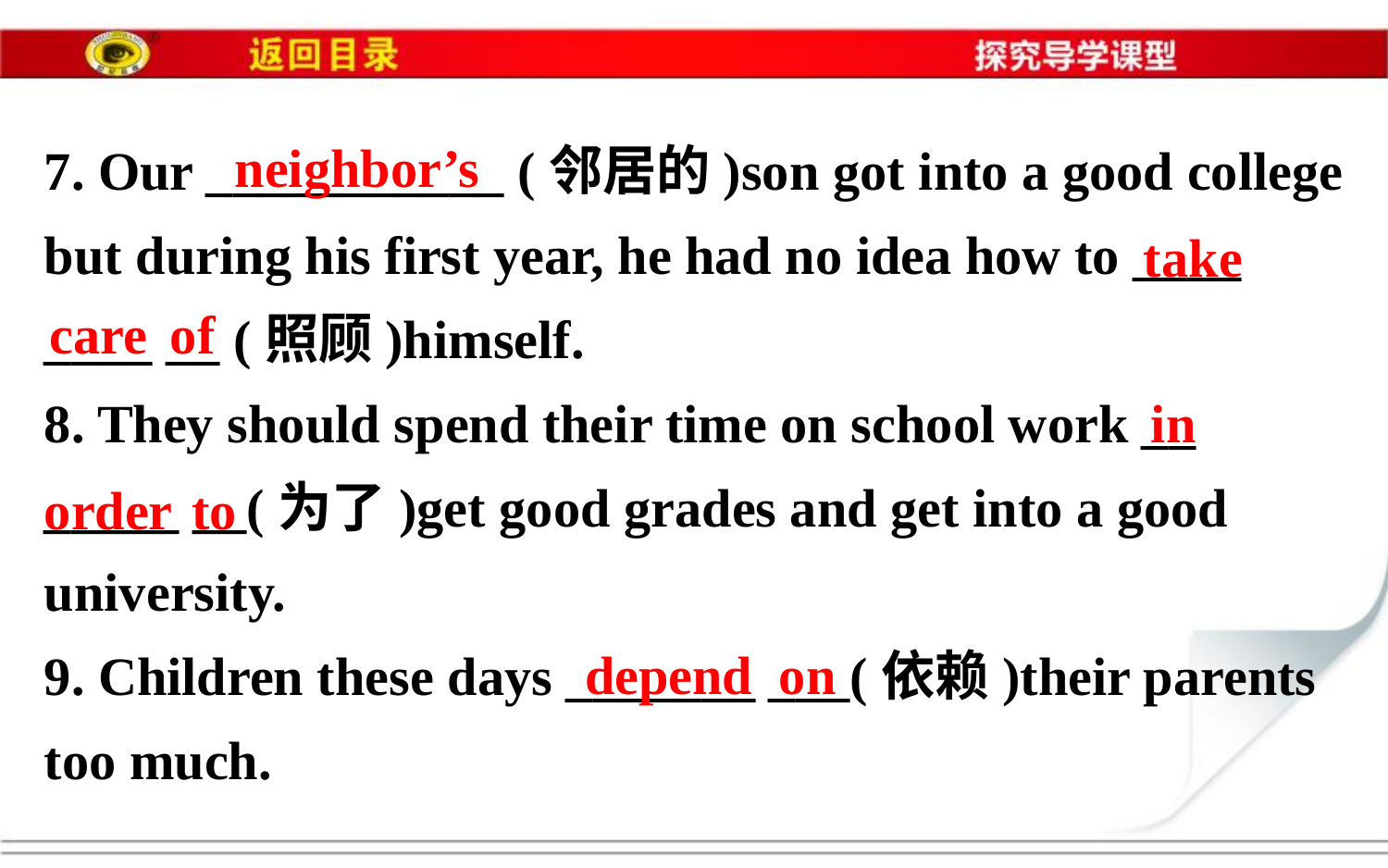

neighbor’s
7. Our ___________ (邻居的)son got into a good college
but during his first year, he had no idea how to ____
____ __ (照顾)himself.
8. They should spend their time on school work __
_____ __(为了)get good grades and get into a good
university.
9. Children these days _______ ___(依赖)their parents
too much.
take
care
of
in
order
to
depend
on